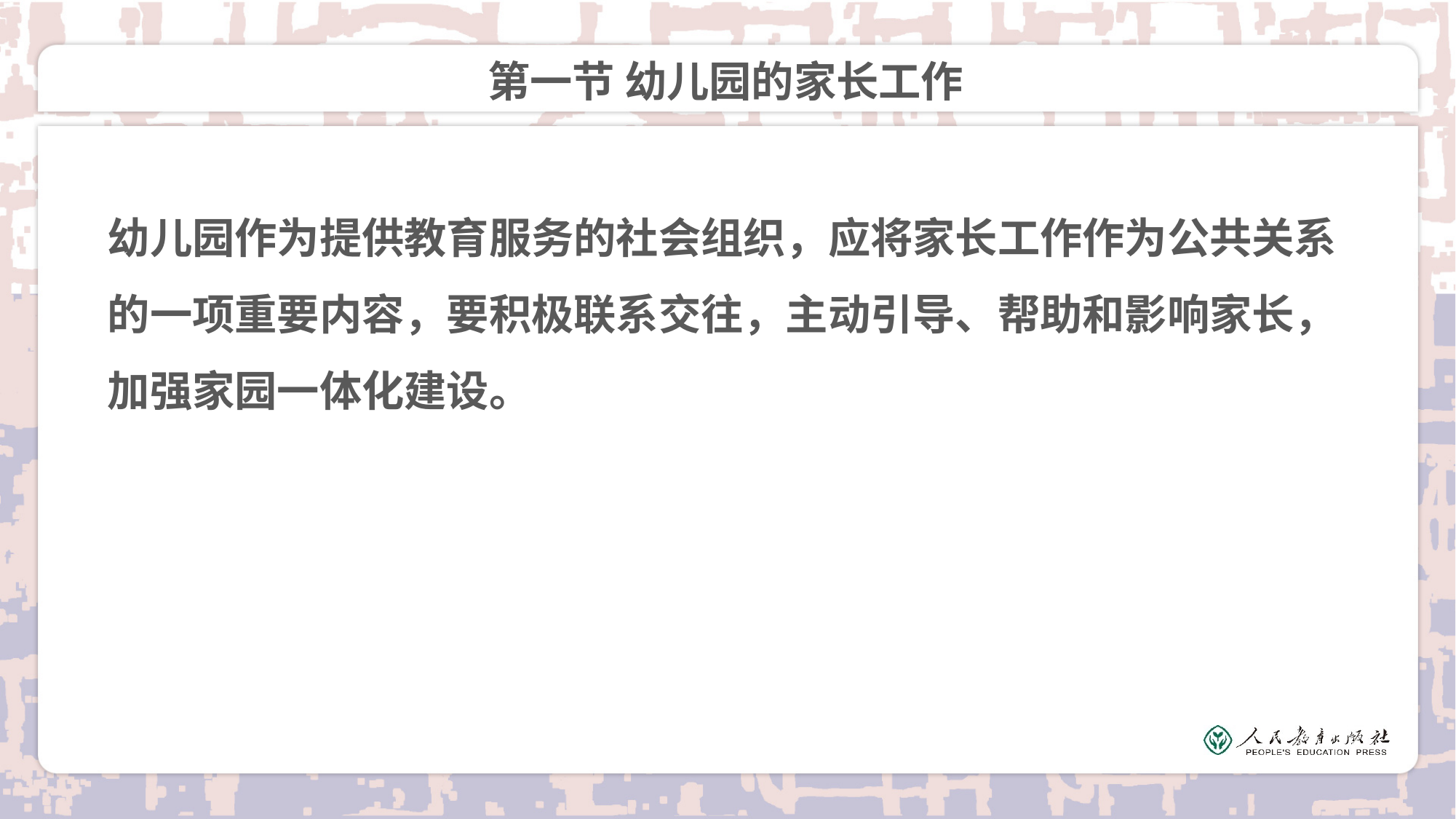

# 第一节 幼儿园的家长工作
幼儿园作为提供教育服务的社会组织，应将家长工作作为公共关系的一项重要内容，要积极联系交往，主动引导、帮助和影响家长，加强家园一体化建设。